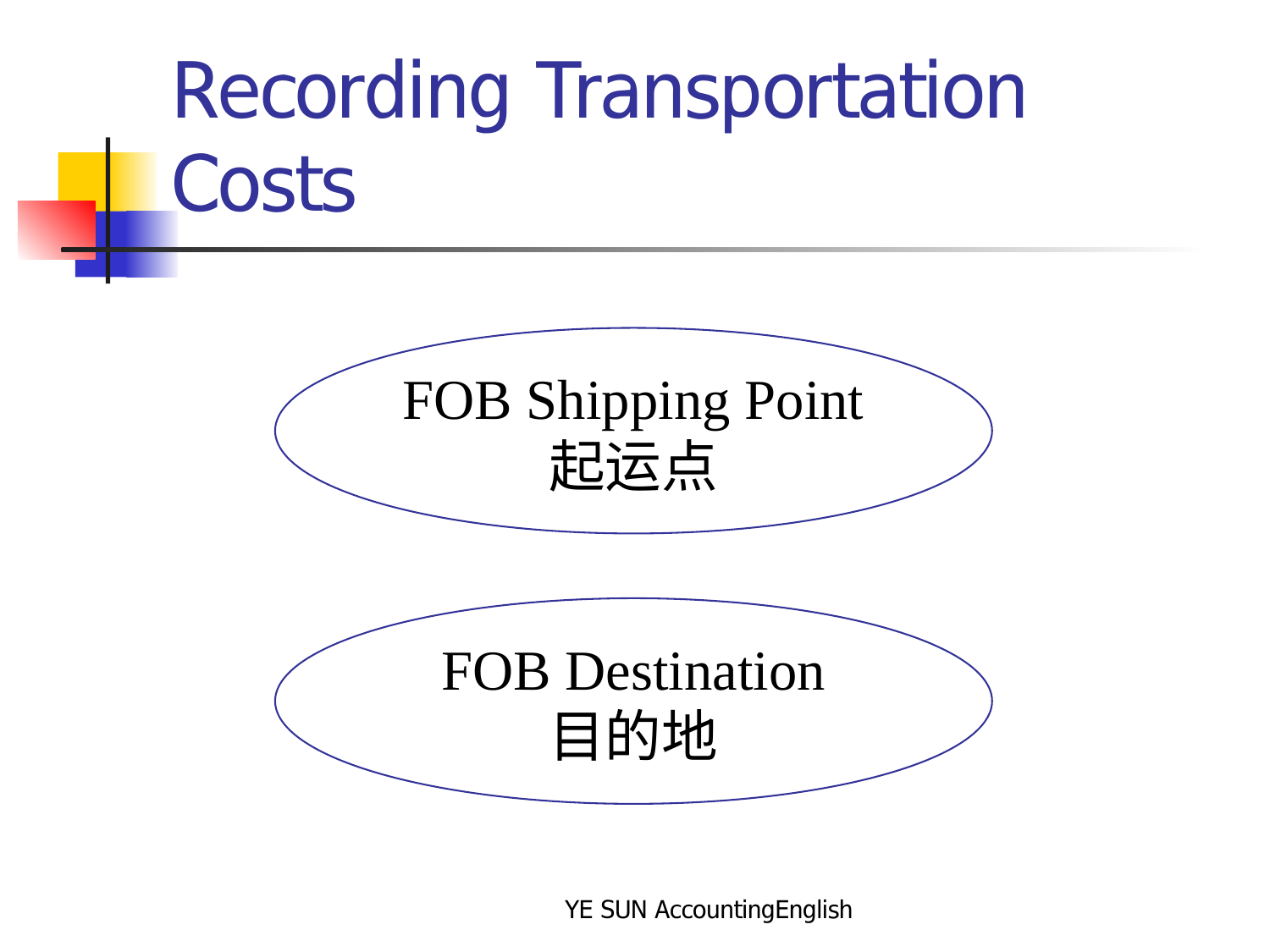

# Recording Transportation Costs
FOB Shipping Point
起运点
FOB Destination
目的地
YE SUN AccountingEnglish
32